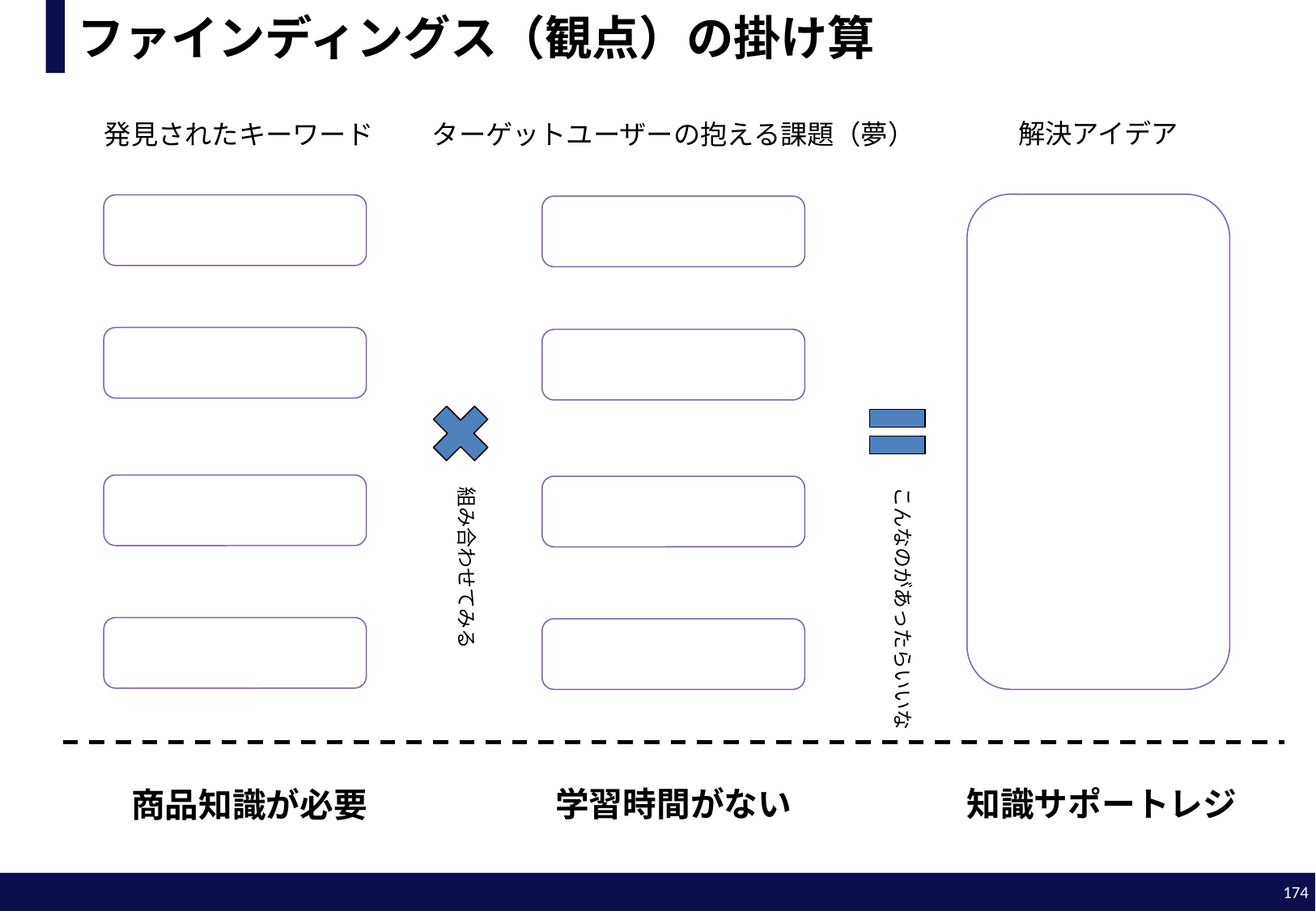

# ファインディングス（観点）の掛け算
解決アイデア
発見されたキーワード
ターゲットユーザーの抱える課題（夢）

組み合わせてみる
こんなのがあったらいいな

学習時間がない
知識サポートレジ
商品知識が必要